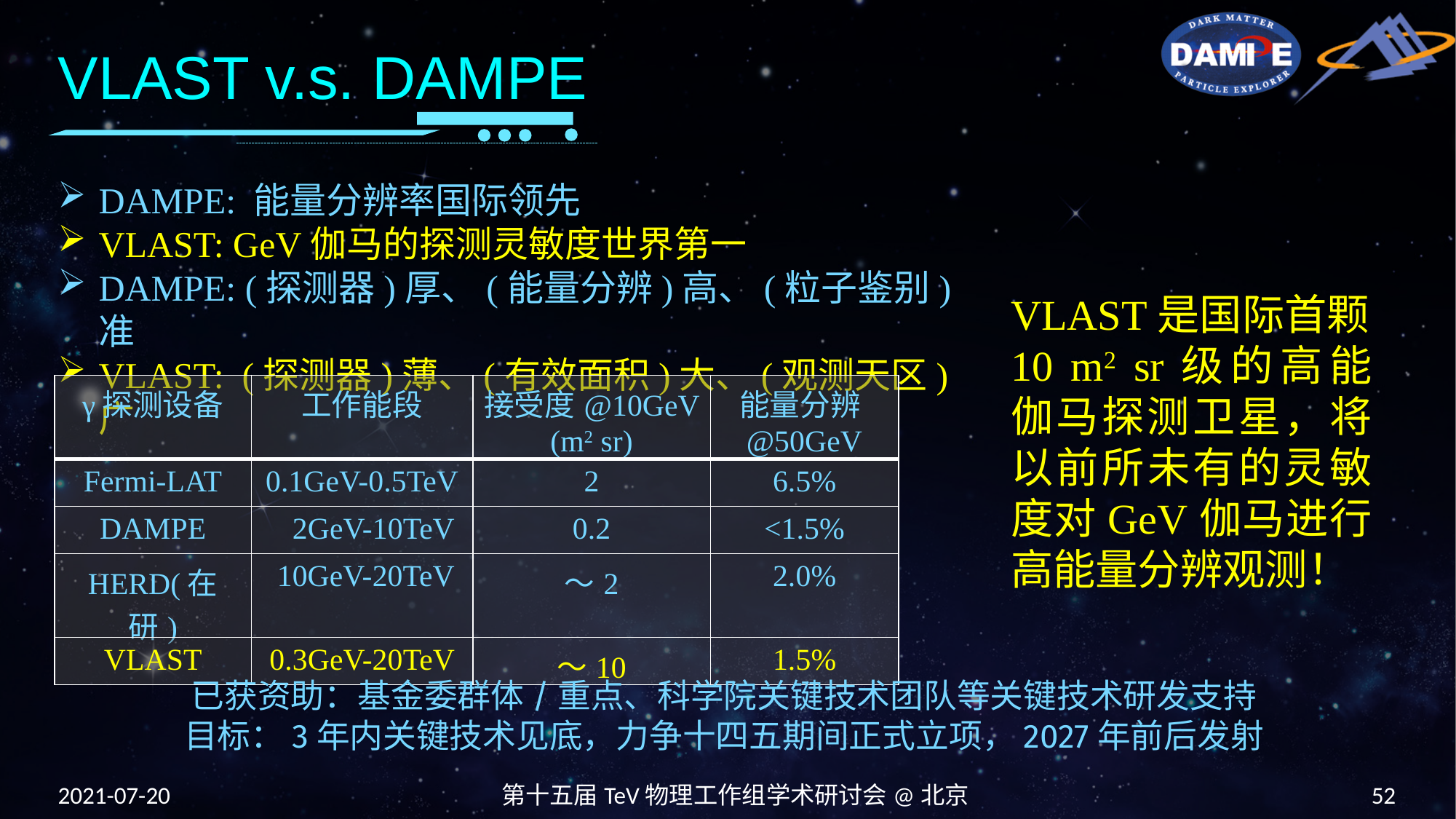

# VLAST v.s. DAMPE
DAMPE: 能量分辨率国际领先
VLAST: GeV伽马的探测灵敏度世界第一
DAMPE: (探测器)厚、(能量分辨)高、(粒子鉴别)准
VLAST:  (探测器)薄、(有效面积)大、(观测天区)广
VLAST是国际首颗10 m2 sr级的高能伽马探测卫星，将以前所未有的灵敏度对GeV伽马进行高能量分辨观测！
| γ探测设备 | 工作能段 | 接受度@10GeV (m2 sr) | 能量分辨@50GeV |
| --- | --- | --- | --- |
| Fermi-LAT | 0.1GeV-0.5TeV | 2 | 6.5% |
| DAMPE | 2GeV-10TeV | 0.2 | <1.5% |
| HERD(在研) | 10GeV-20TeV | ～2 | 2.0% |
| VLAST | 0.3GeV-20TeV | ～10 | 1.5% |
已获资助：基金委群体/重点、科学院关键技术团队等关键技术研发支持
目标：3年内关键技术见底，力争十四五期间正式立项，2027年前后发射
2021-07-20
第十五届TeV物理工作组学术研讨会@北京
52